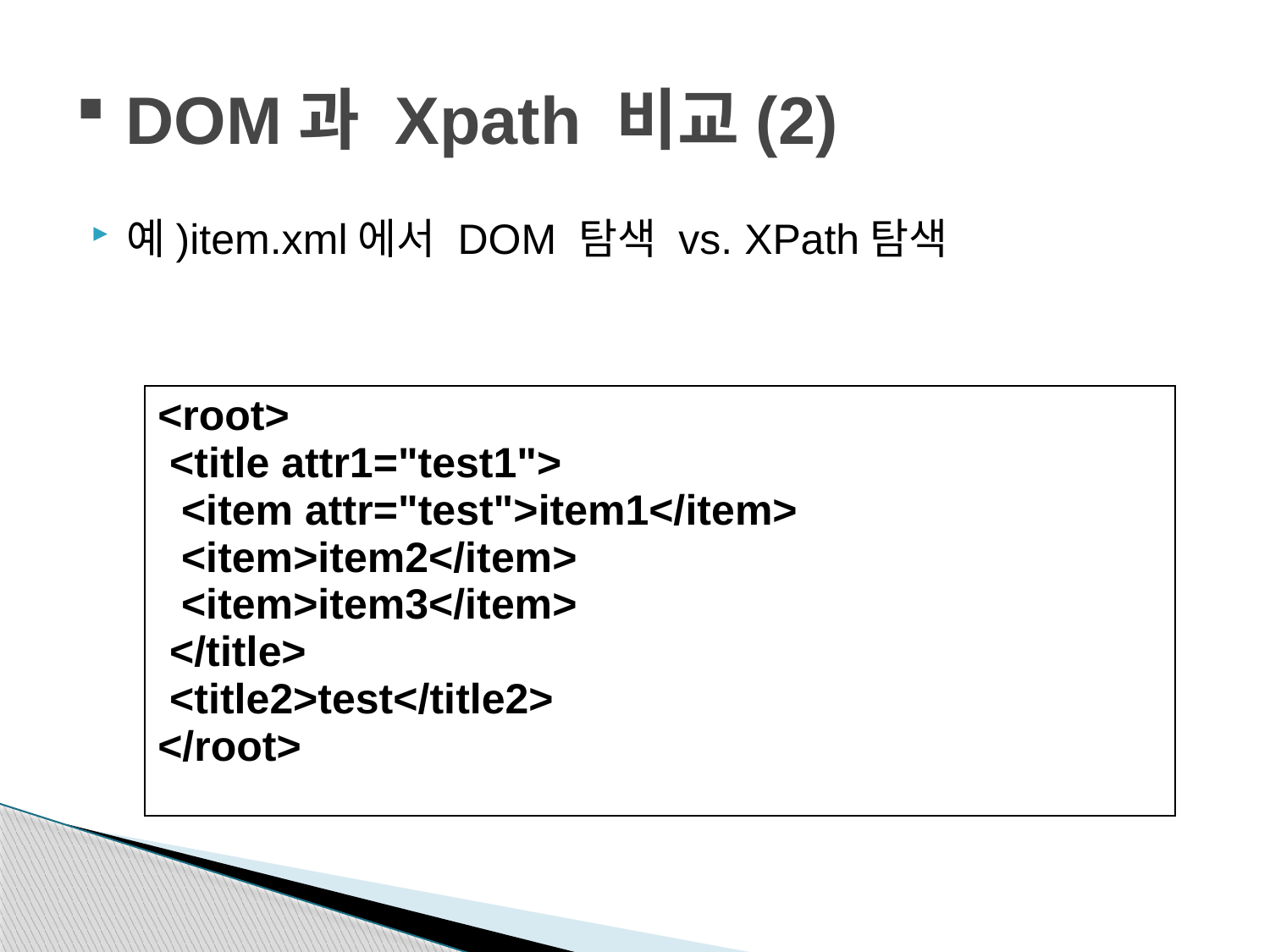

# DOM과 Xpath 비교(2)
예)item.xml에서 DOM 탐색 vs. XPath탐색

| <root>  <title attr1="test1">   <item attr="test">item1</item>   <item>item2</item>   <item>item3</item>  </title>  <title2>test</title2> </root> |
| --- |